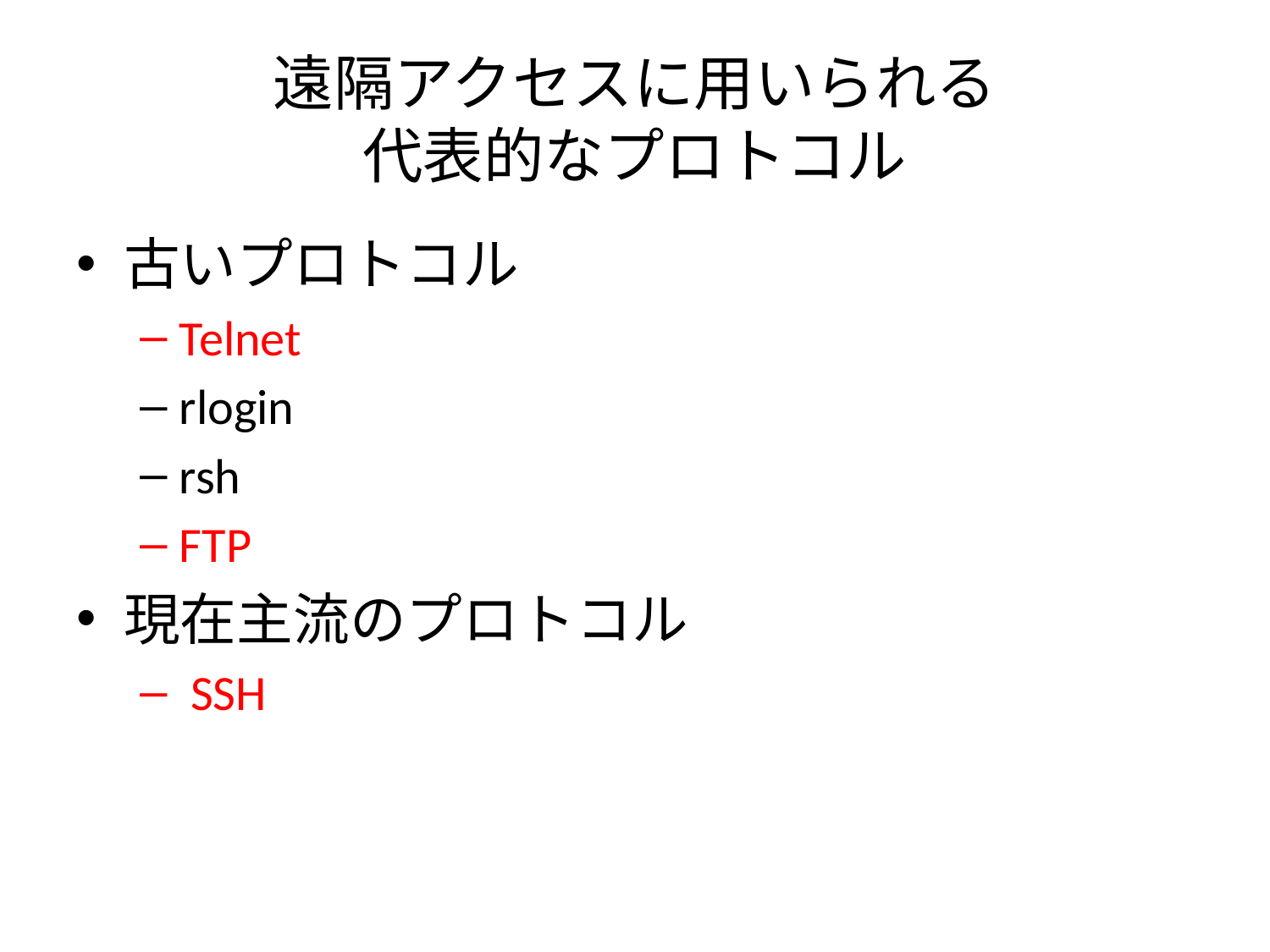

# 遠隔アクセスに用いられる 代表的なプロトコル
古いプロトコル
Telnet
rlogin
rsh
FTP
現在主流のプロトコル
 SSH